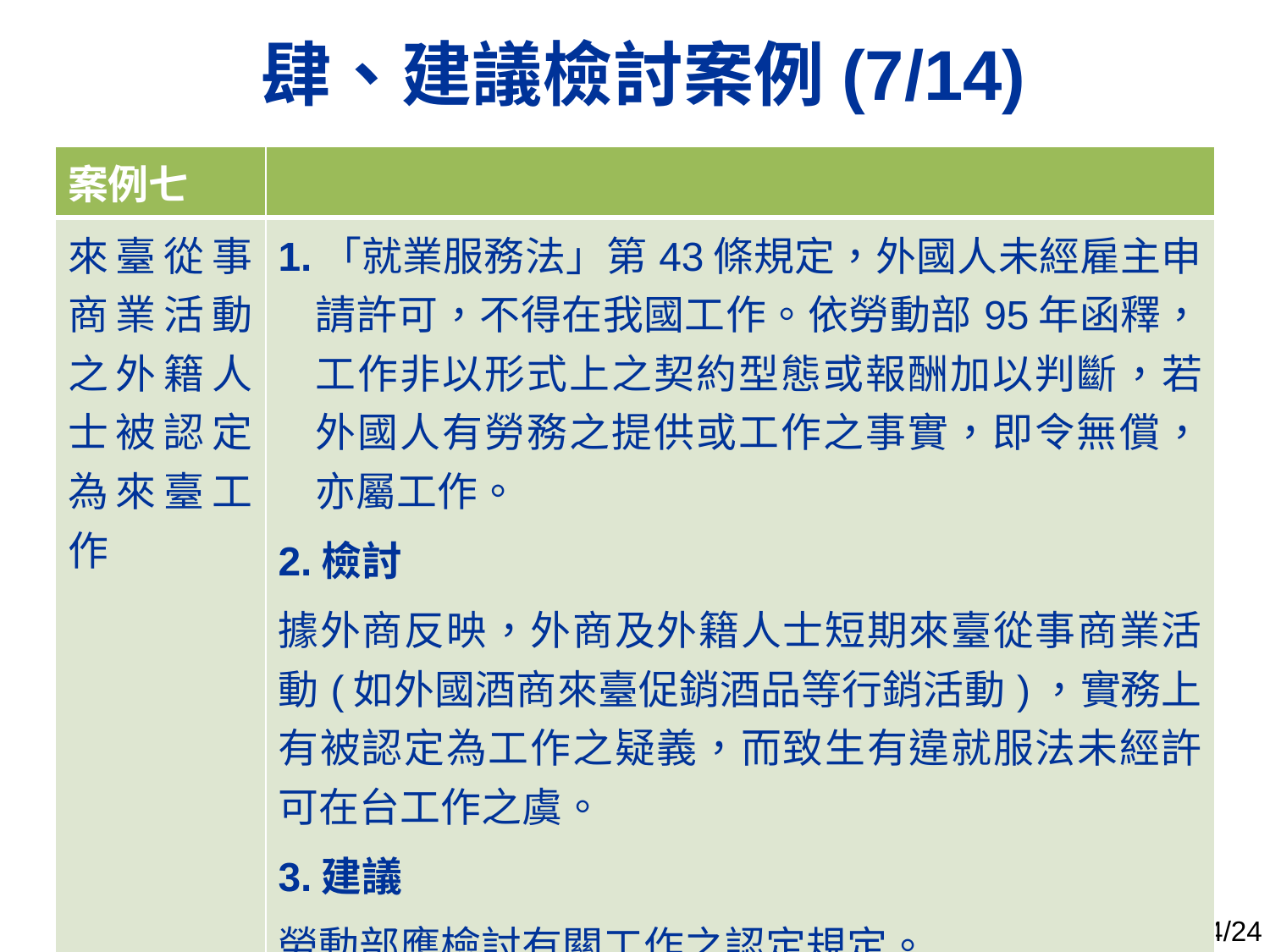

肆、建議檢討案例(7/14)

| 案例七 |  |
| --- | --- |
| 來臺從事商業活動之外籍人士被認定為來臺工作 | 1.「就業服務法」第43條規定，外國人未經雇主申請許可，不得在我國工作。依勞動部95年函釋，工作非以形式上之契約型態或報酬加以判斷，若外國人有勞務之提供或工作之事實，即令無償，亦屬工作。 2.檢討 據外商反映，外商及外籍人士短期來臺從事商業活動(如外國酒商來臺促銷酒品等行銷活動)，實務上有被認定為工作之疑義，而致生有違就服法未經許可在台工作之虞。 3.建議 勞動部應檢討有關工作之認定規定。 |